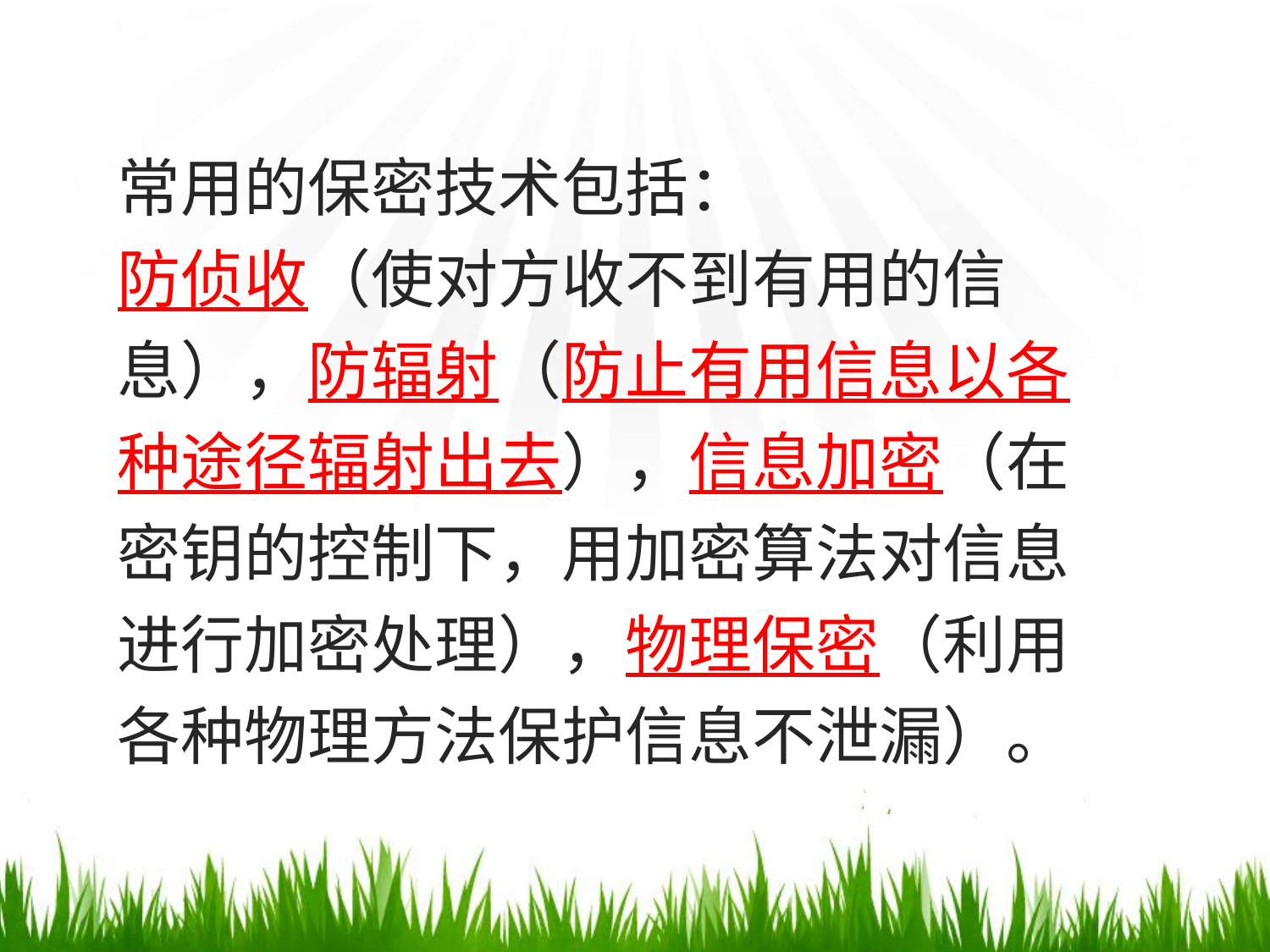

常用的保密技术包括：
防侦收（使对方收不到有用的信息），防辐射（防止有用信息以各种途径辐射出去），信息加密（在密钥的控制下，用加密算法对信息进行加密处理），物理保密（利用各种物理方法保护信息不泄漏）。